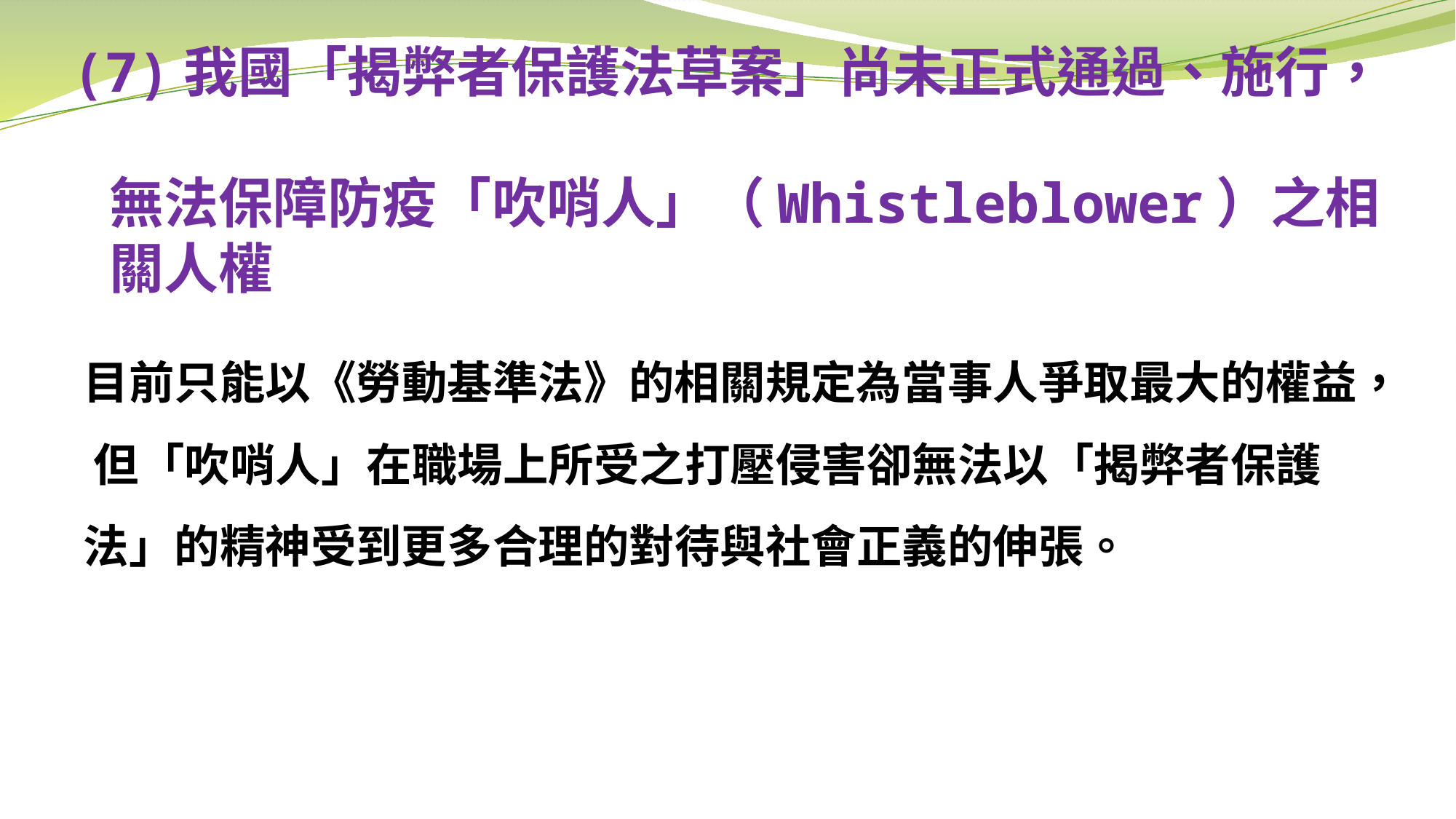

# (7)我國「揭弊者保護法草案」尚未正式通過、施行， 無法保障防疫「吹哨人」（Whistleblower）之相 關人權

目前只能以《勞動基準法》的相關規定為當事人爭取最大的權益， 但「吹哨人」在職場上所受之打壓侵害卻無法以「揭弊者保護法」的精神受到更多合理的對待與社會正義的伸張。